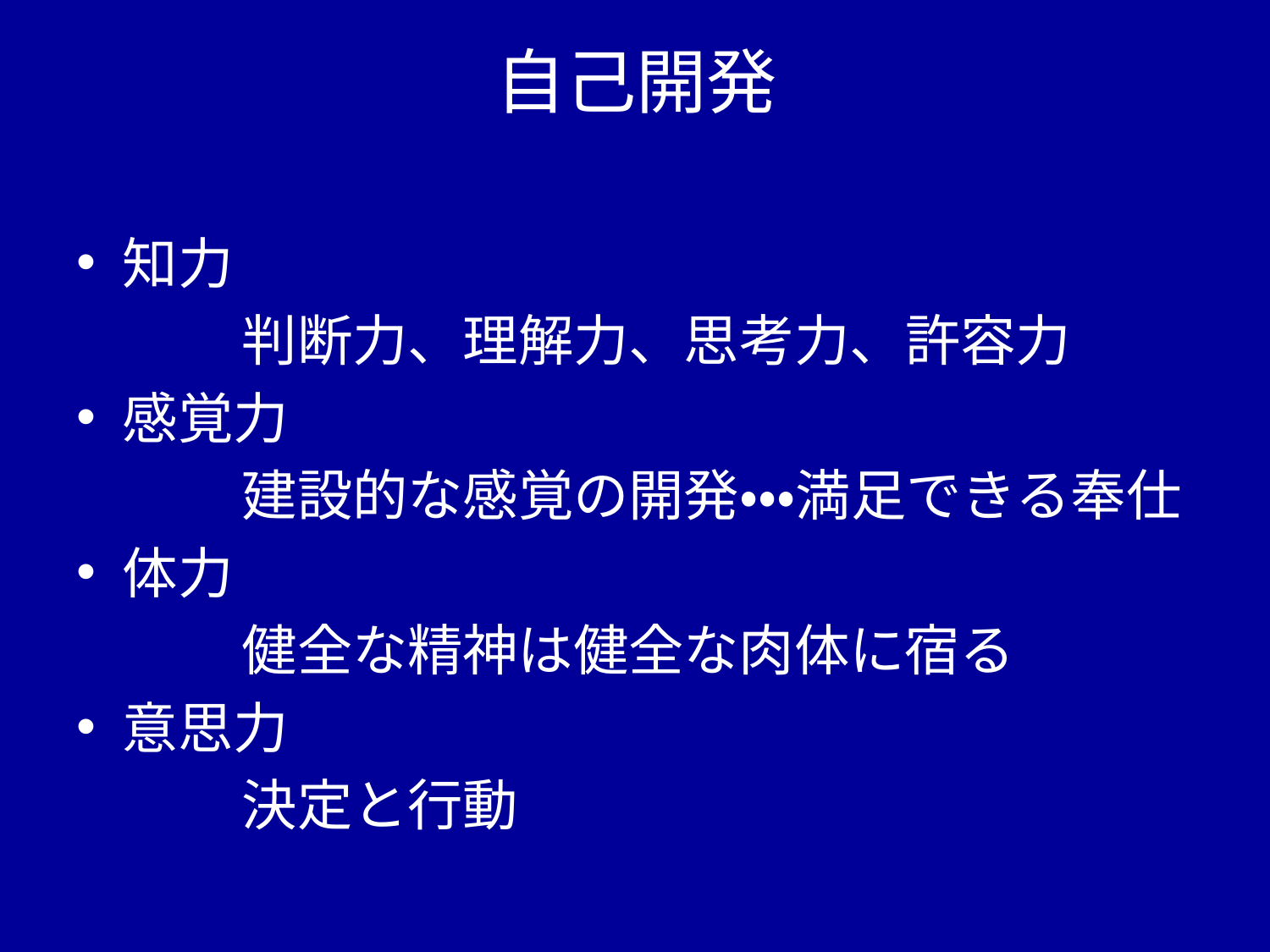

# 自己開発
知力
　　　判断力、理解力、思考力、許容力
感覚力
　　　建設的な感覚の開発・・・満足できる奉仕
体力
　　　健全な精神は健全な肉体に宿る
意思力
　　　決定と行動